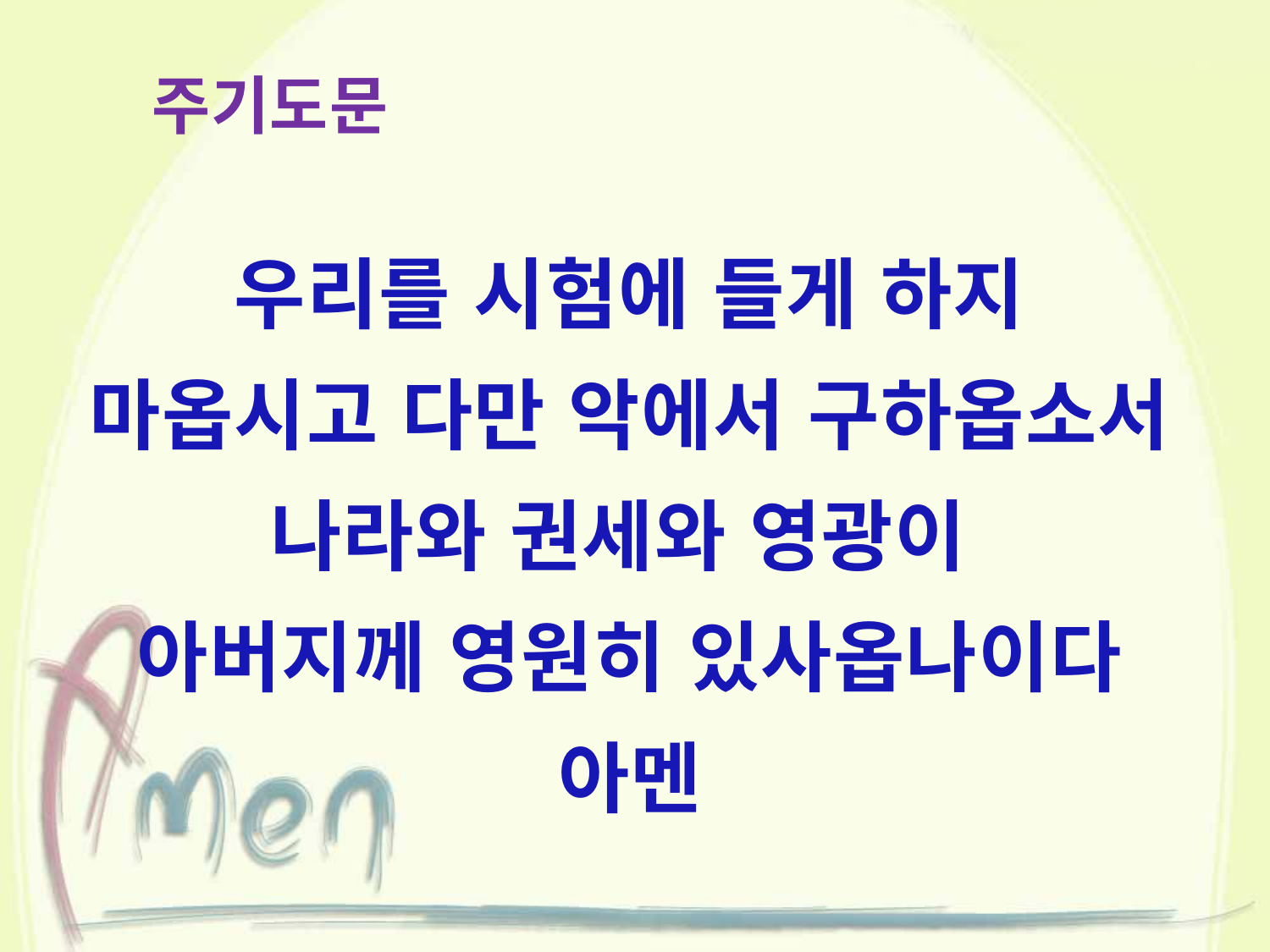

주기도문
우리를 시험에 들게 하지
마옵시고 다만 악에서 구하옵소서
나라와 권세와 영광이
아버지께 영원히 있사옵나이다
아멘